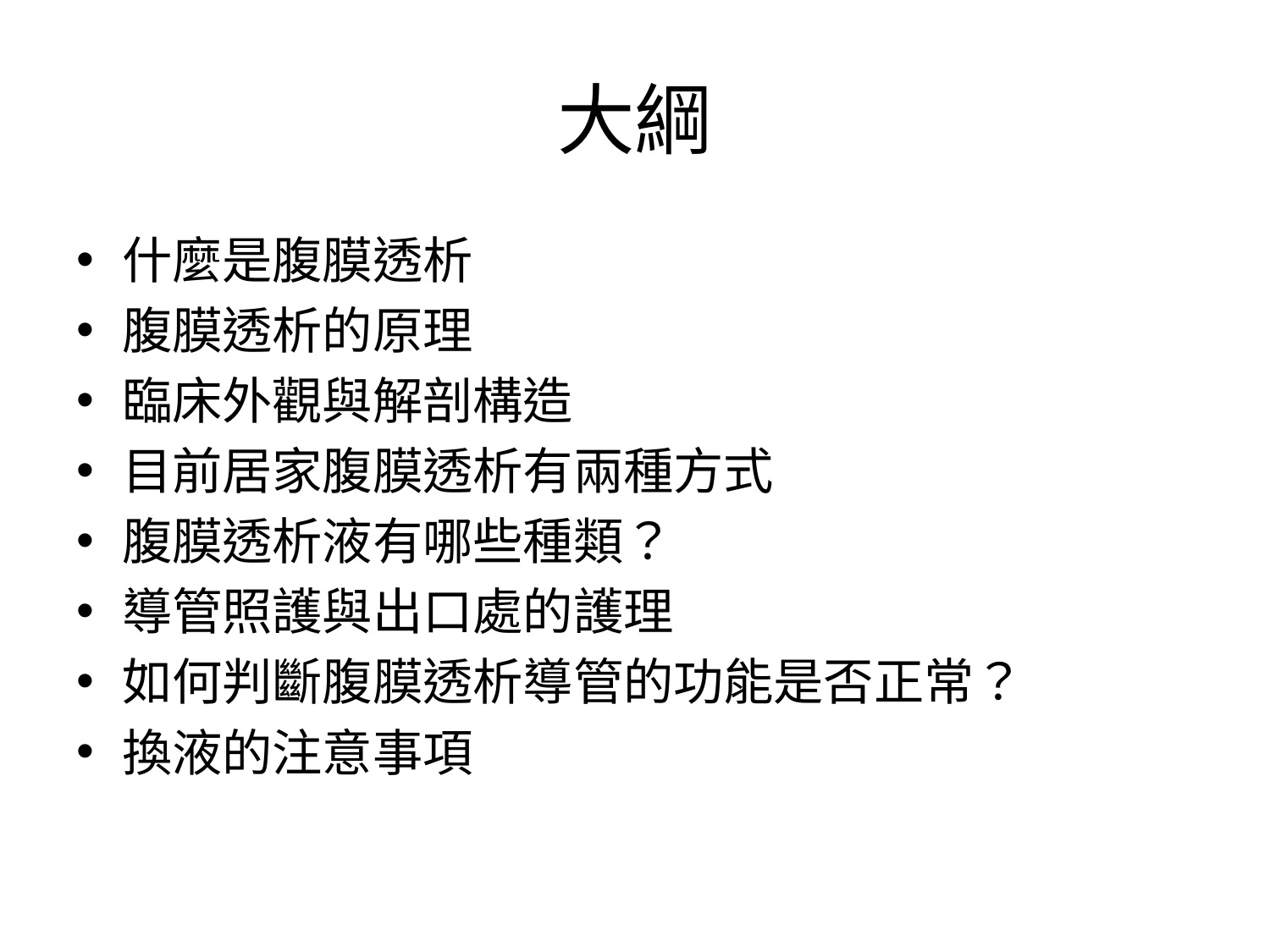

# 大綱
什麼是腹膜透析
腹膜透析的原理
臨床外觀與解剖構造
目前居家腹膜透析有兩種方式
腹膜透析液有哪些種類？
導管照護與出口處的護理
如何判斷腹膜透析導管的功能是否正常？
換液的注意事項